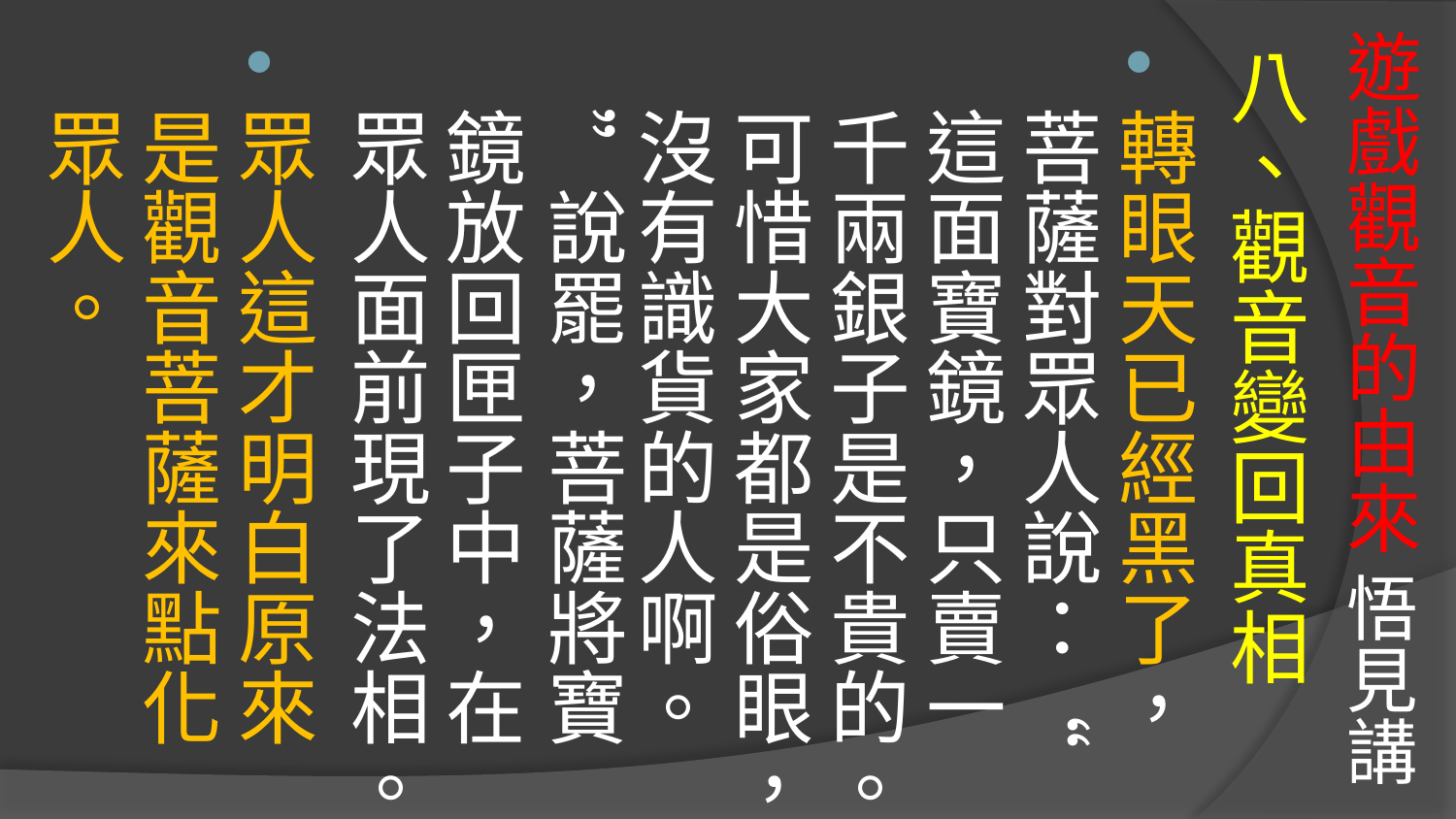

# 遊戲觀音的由來 悟見講
八、觀音變回真相
轉眼天已經黑了，菩薩對眾人說：“這面寶鏡，只賣一千兩銀子是不貴的。可惜大家都是俗眼，沒有識貨的人啊。”說罷，菩薩將寶鏡放回匣子中，在眾人面前現了法相。
眾人這才明白原來是觀音菩薩來點化眾人。